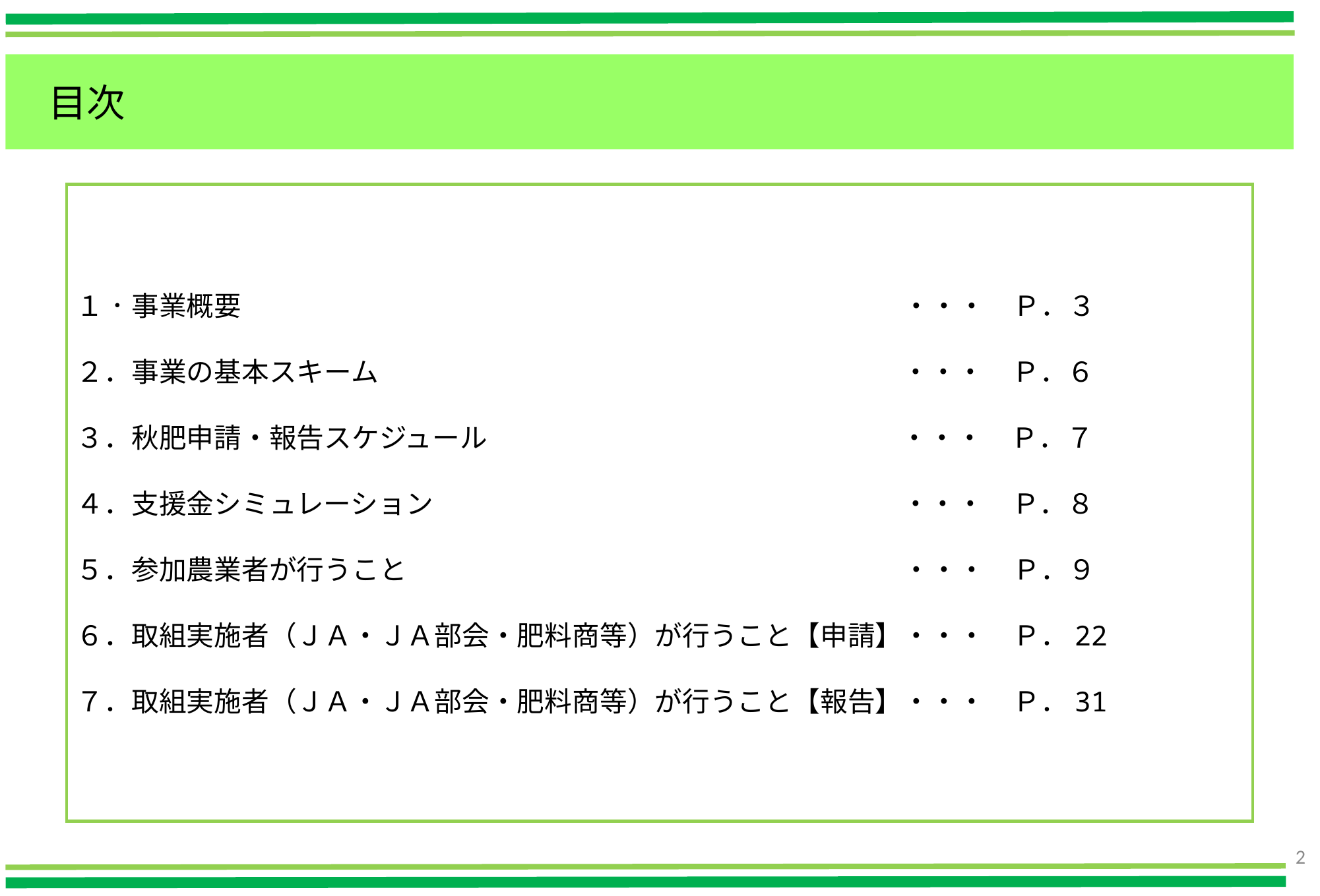

目次
１．事業概要　　　　　　　　　　　　　　　　　　　　　　　　・・・　Ｐ．３

２．事業の基本スキーム　　　　　　　　　　　　　　　　　　　・・・　Ｐ．６

３．秋肥申請・報告スケジュール　　　　　　　　　　　　　　　・・・　Ｐ．７

４．支援金シミュレーション　　　　　　　　　　　　　　　　　・・・　Ｐ．８

５．参加農業者が行うこと　　　　　　　　　　　　　　　　　　・・・　Ｐ．９

６．取組実施者（ＪＡ・ＪＡ部会・肥料商等）が行うこと【申請】・・・　Ｐ．22

７．取組実施者（ＪＡ・ＪＡ部会・肥料商等）が行うこと【報告】・・・　Ｐ．31
2